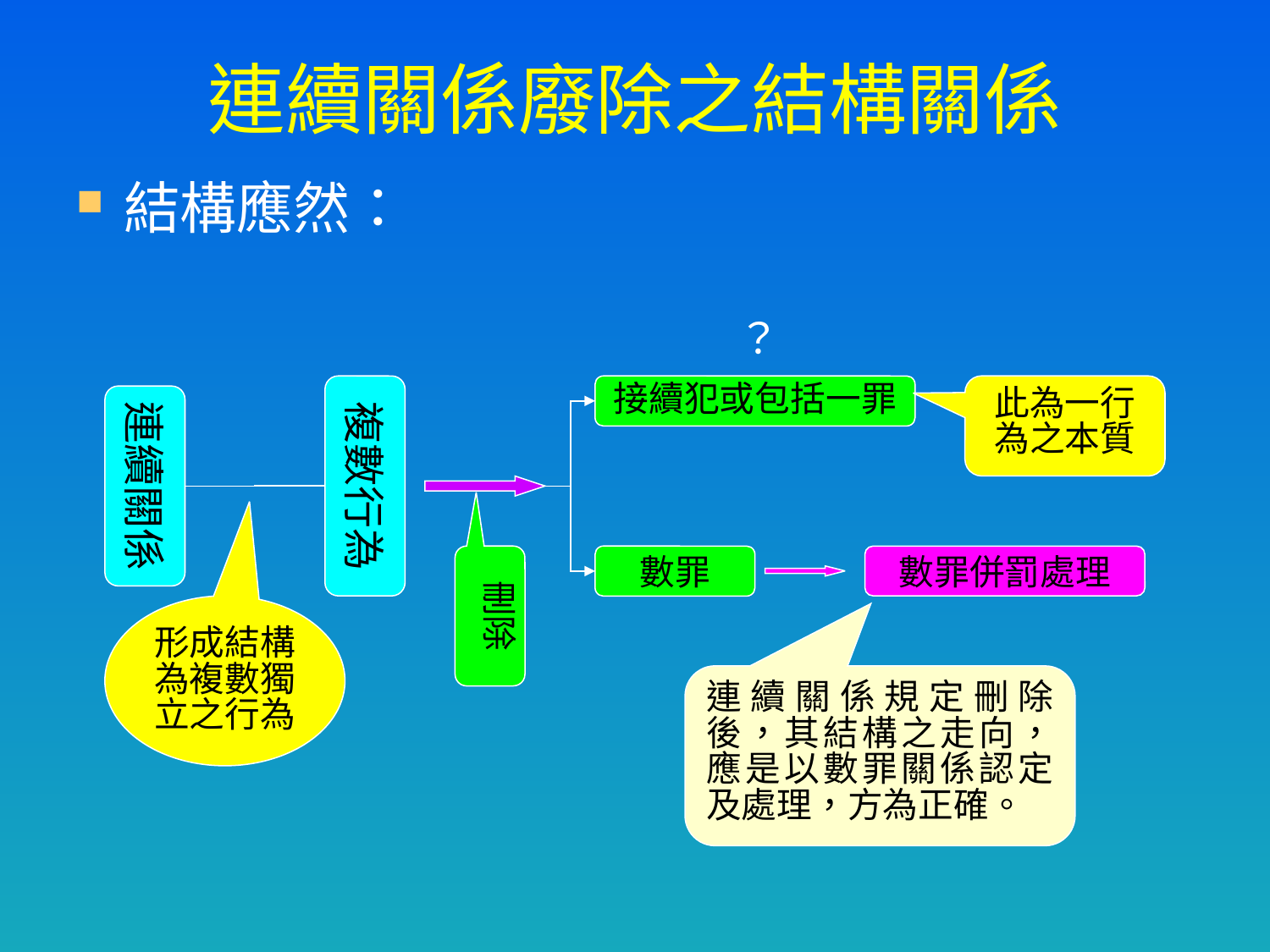

# 連續關係廢除之結構關係
結構應然：
？
複數行為
接續犯或包括一罪
此為一行為之本質
連續關係

刪除
數罪
數罪併罰處理

形成結構為複數獨立之行為
連續關係規定刪除後，其結構之走向，應是以數罪關係認定及處理，方為正確。